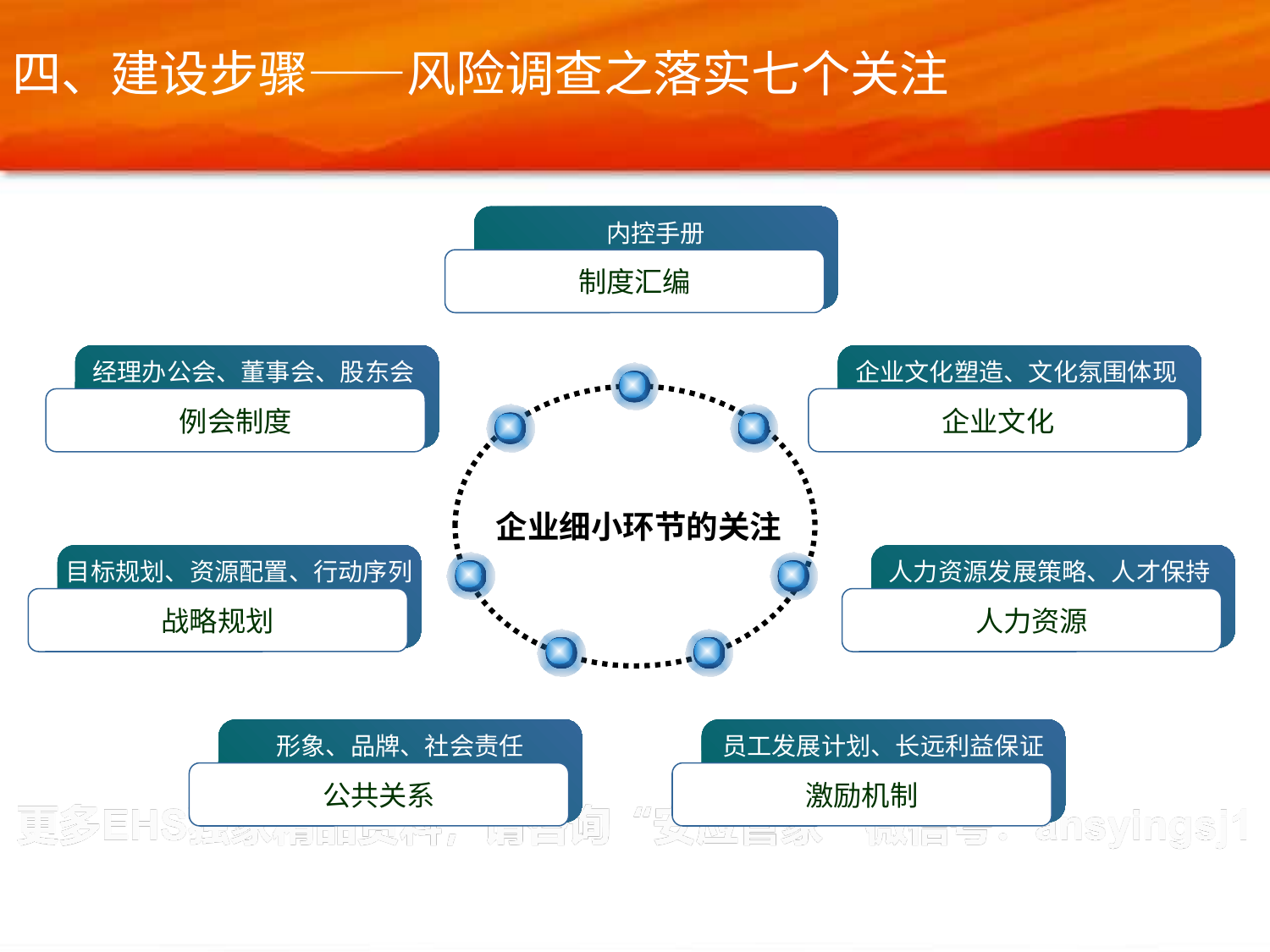

四、建设步骤——风险调查之落实七个关注
内控手册
制度汇编
经理办公会、董事会、股东会
企业文化塑造、文化氛围体现

例会制度
企业文化

企业细小环节的关注
目标规划、资源配置、行动序列
人力资源发展策略、人才保持

战略规划
人力资源

形象、品牌、社会责任
员工发展计划、长远利益保证
公共关系
激励机制